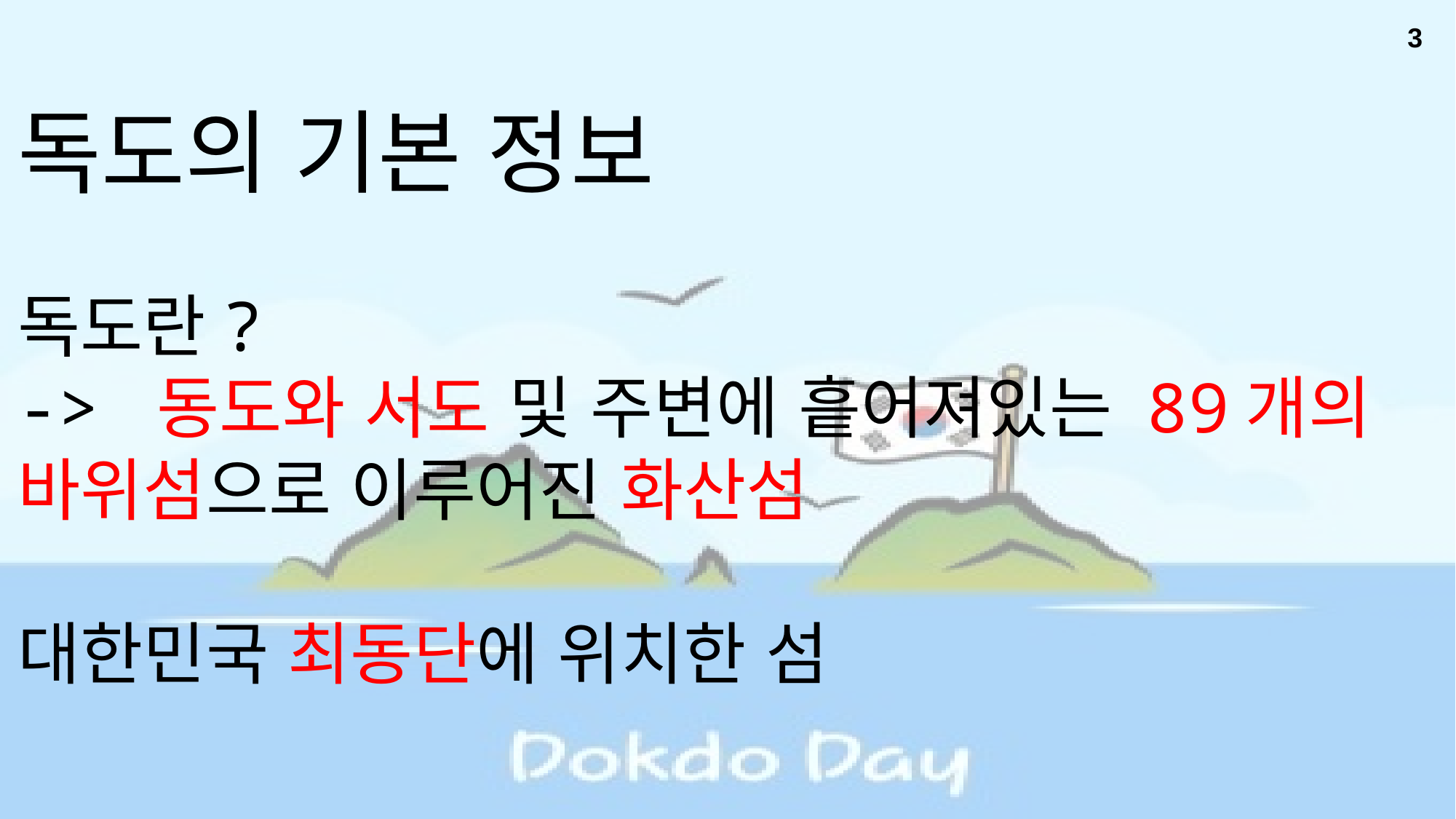

3
독도의 기본 정보
독도란?
-> 동도와 서도 및 주변에 흩어져있는 89개의 바위섬으로 이루어진 화산섬

대한민국 최동단에 위치한 섬